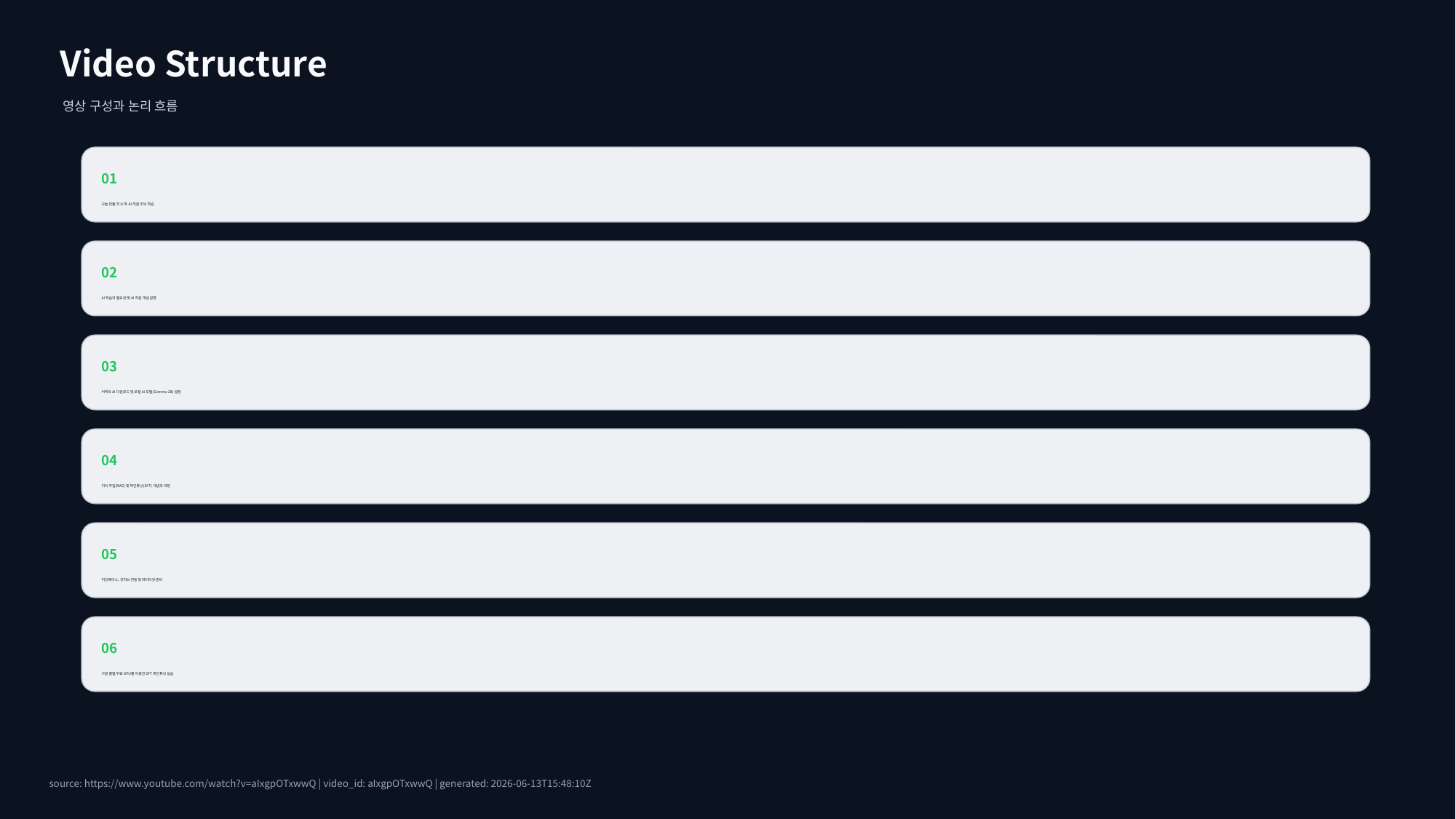

Video Structure
영상 구성과 논리 흐름

01
오늘 만들 것 소개: AI 직원 두뇌 학습

02
AI 학습의 필요성 및 AI 직원 개념 설명

03
커넥트 AI 다운로드 및 로컬 AI 모델(Gemma 2B) 설정

04
지식 주입(RAG) 및 파인튜닝(SFT) 개념과 과정

05
허깅페이스, 깃허브 연동 및 데이터셋 준비

06
구글 콜랩 무료 GPU를 이용한 SFT 파인튜닝 실습
source: https://www.youtube.com/watch?v=aIxgpOTxwwQ | video_id: aIxgpOTxwwQ | generated: 2026-06-13T15:48:10Z